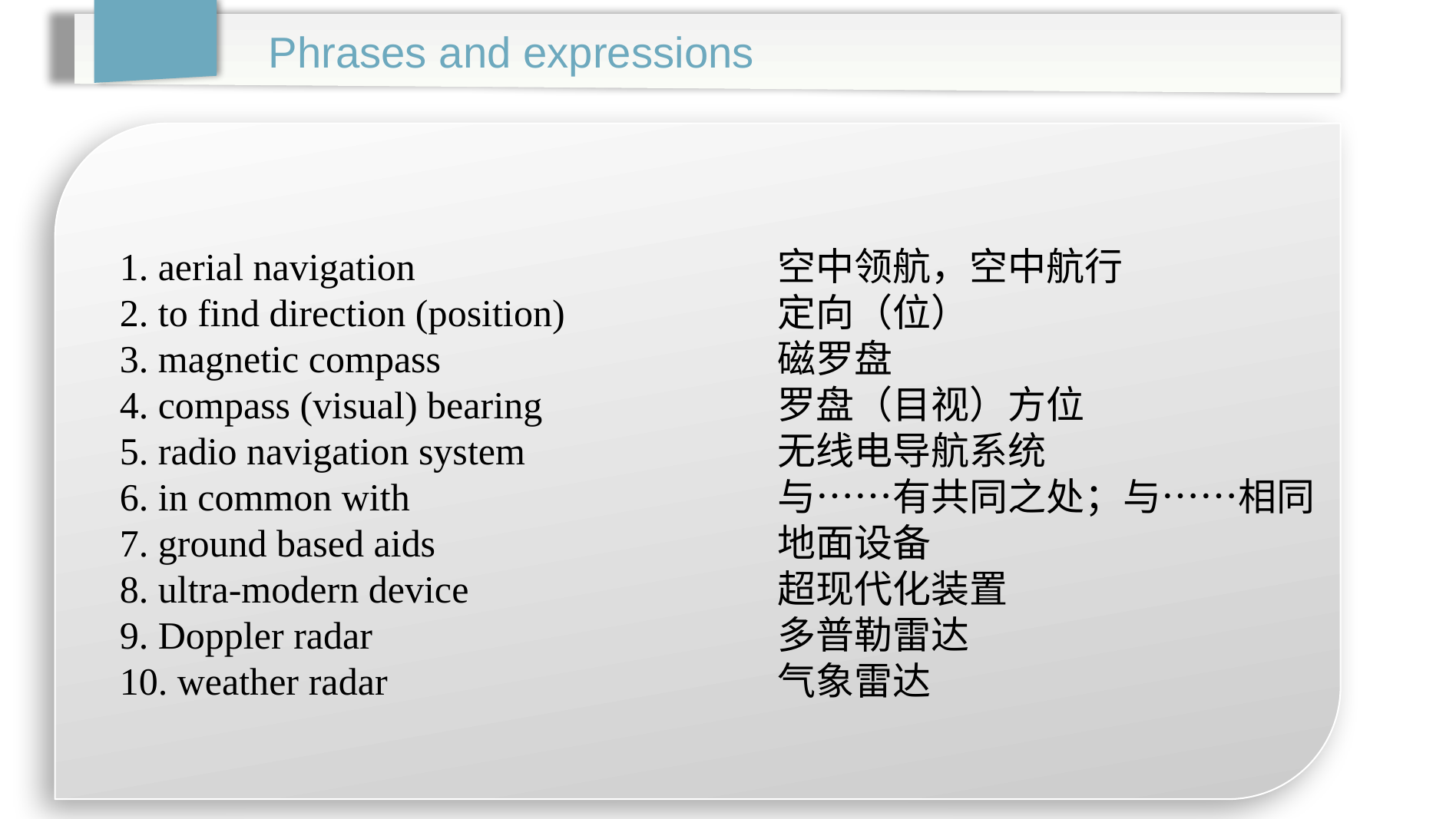

Phrases and expressions

1. aerial navigation				空中领航，空中航行
2. to find direction (position)		定向（位）
3. magnetic compass			磁罗盘
4. compass (visual) bearing			罗盘（目视）方位
5. radio navigation system			无线电导航系统
6. in common with				与……有共同之处；与……相同
7. ground based aids			地面设备
8. ultra-modern device			超现代化装置
9. Doppler radar				多普勒雷达
10. weather radar				气象雷达